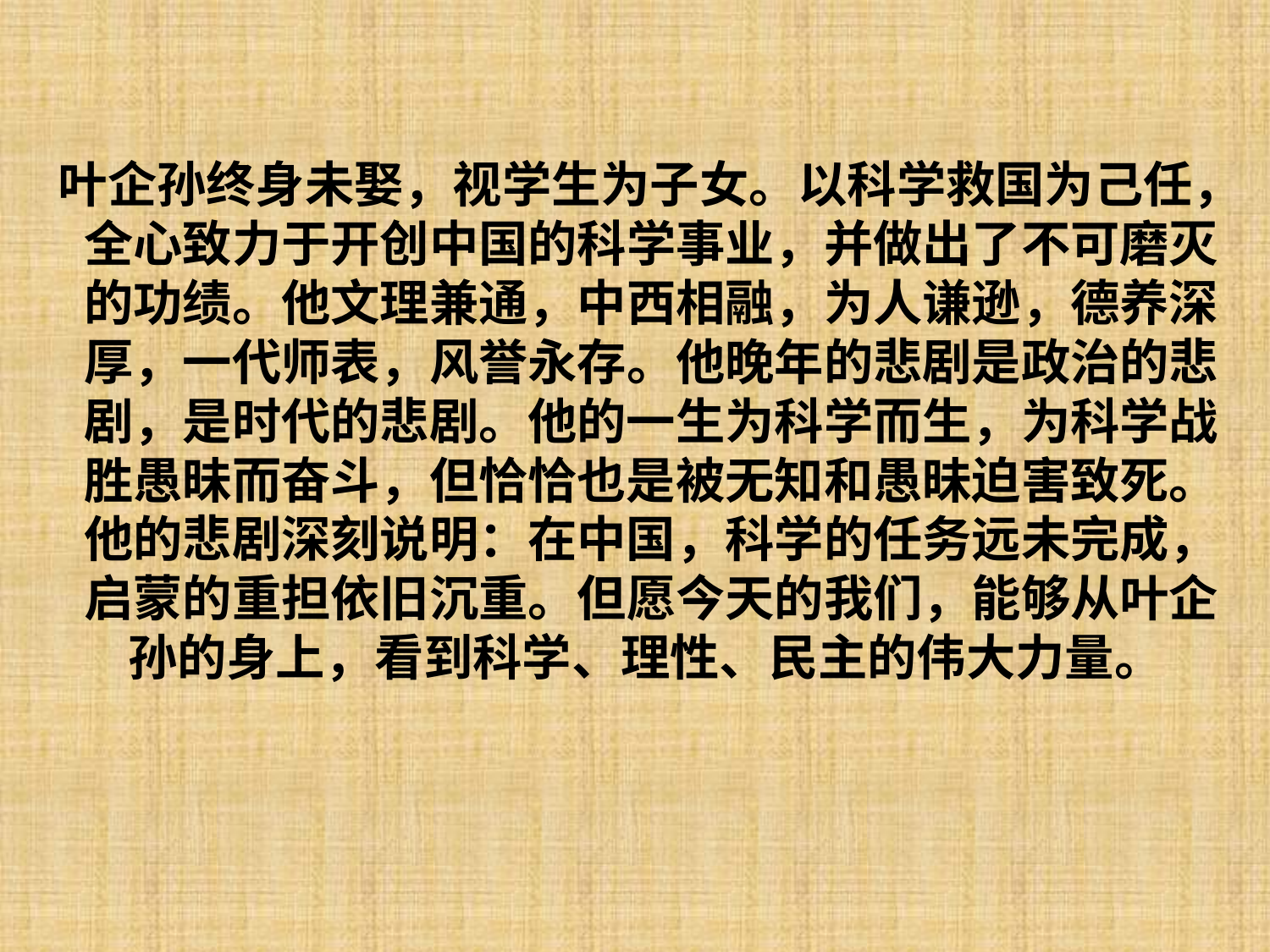

叶企孙终身未娶，视学生为子女。以科学救国为己任，全心致力于开创中国的科学事业，并做出了不可磨灭的功绩。他文理兼通，中西相融，为人谦逊，德养深厚，一代师表，风誉永存。他晚年的悲剧是政治的悲剧，是时代的悲剧。他的一生为科学而生，为科学战胜愚昧而奋斗，但恰恰也是被无知和愚昧迫害致死。他的悲剧深刻说明：在中国，科学的任务远未完成，启蒙的重担依旧沉重。但愿今天的我们，能够从叶企孙的身上，看到科学、理性、民主的伟大力量。